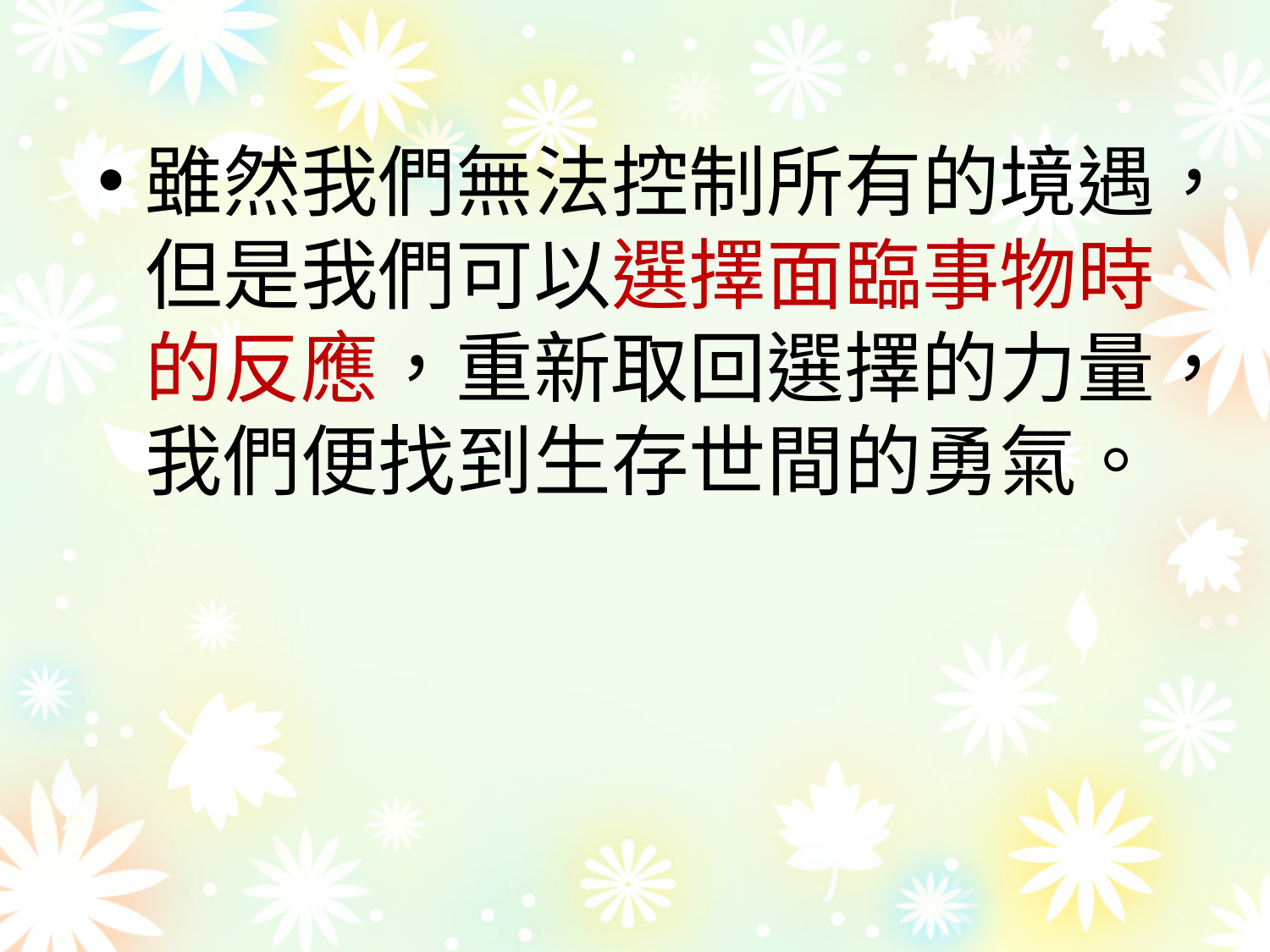

雖然我們無法控制所有的境遇，但是我們可以選擇面臨事物時的反應，重新取回選擇的力量，我們便找到生存世間的勇氣。